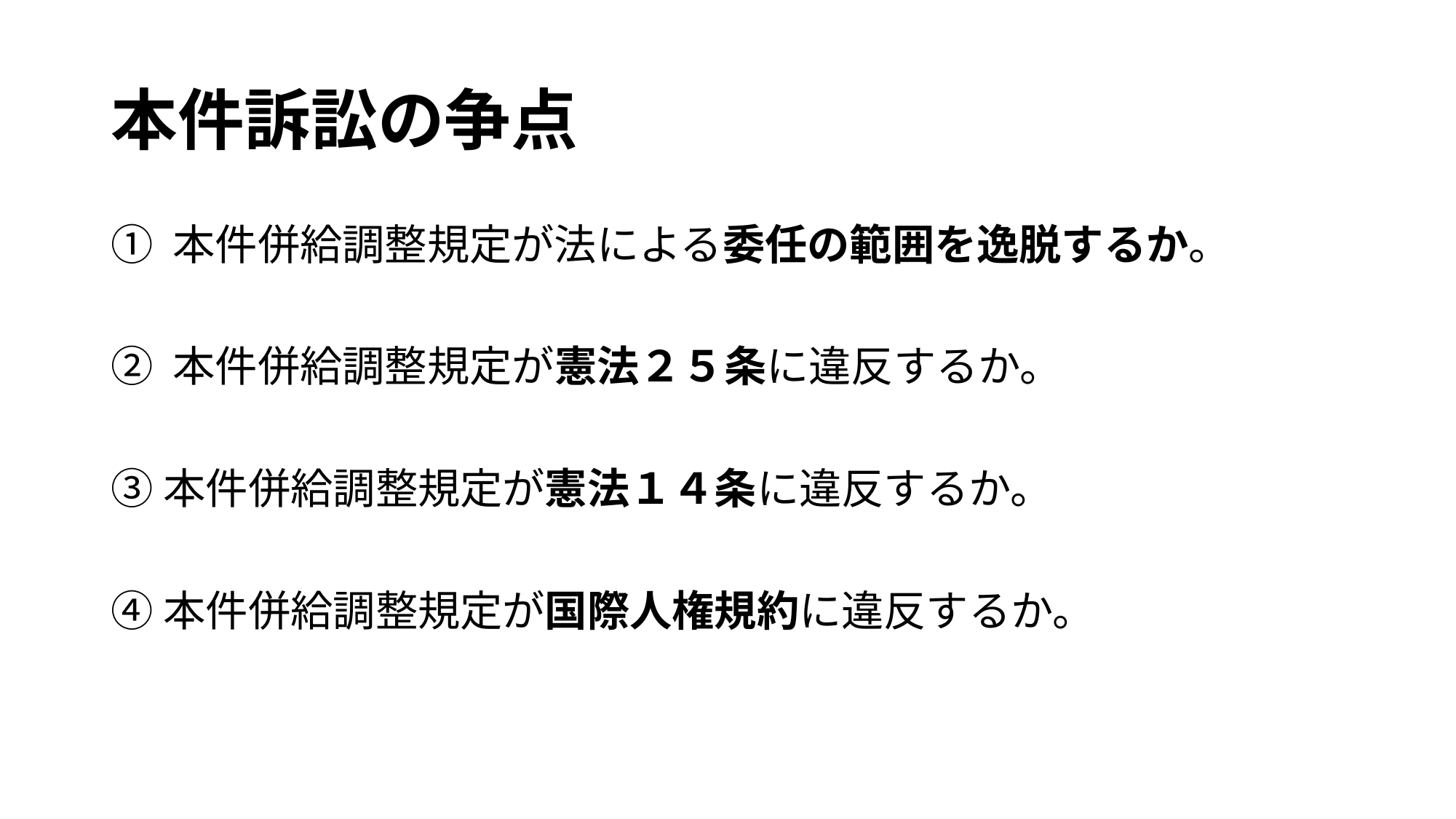

# 本件訴訟の争点
① 本件併給調整規定が法による委任の範囲を逸脱するか。

② 本件併給調整規定が憲法２５条に違反するか。

③本件併給調整規定が憲法１４条に違反するか。

④本件併給調整規定が国際人権規約に違反するか。